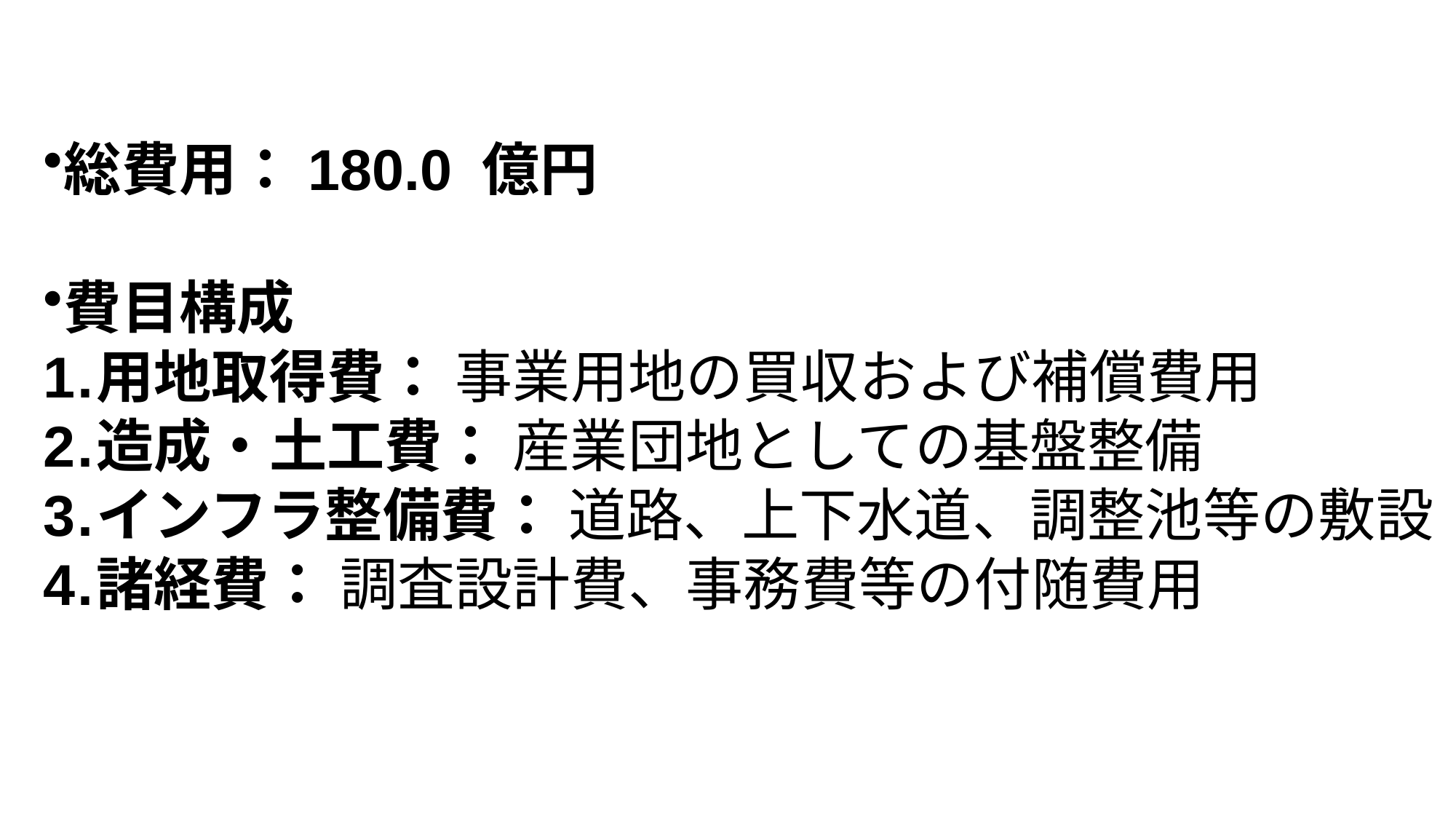

総費用：180.0 億円

費目構成
用地取得費： 事業用地の買収および補償費用
造成・土工費： 産業団地としての基盤整備
インフラ整備費： 道路、上下水道、調整池等の敷設
諸経費： 調査設計費、事務費等の付随費用